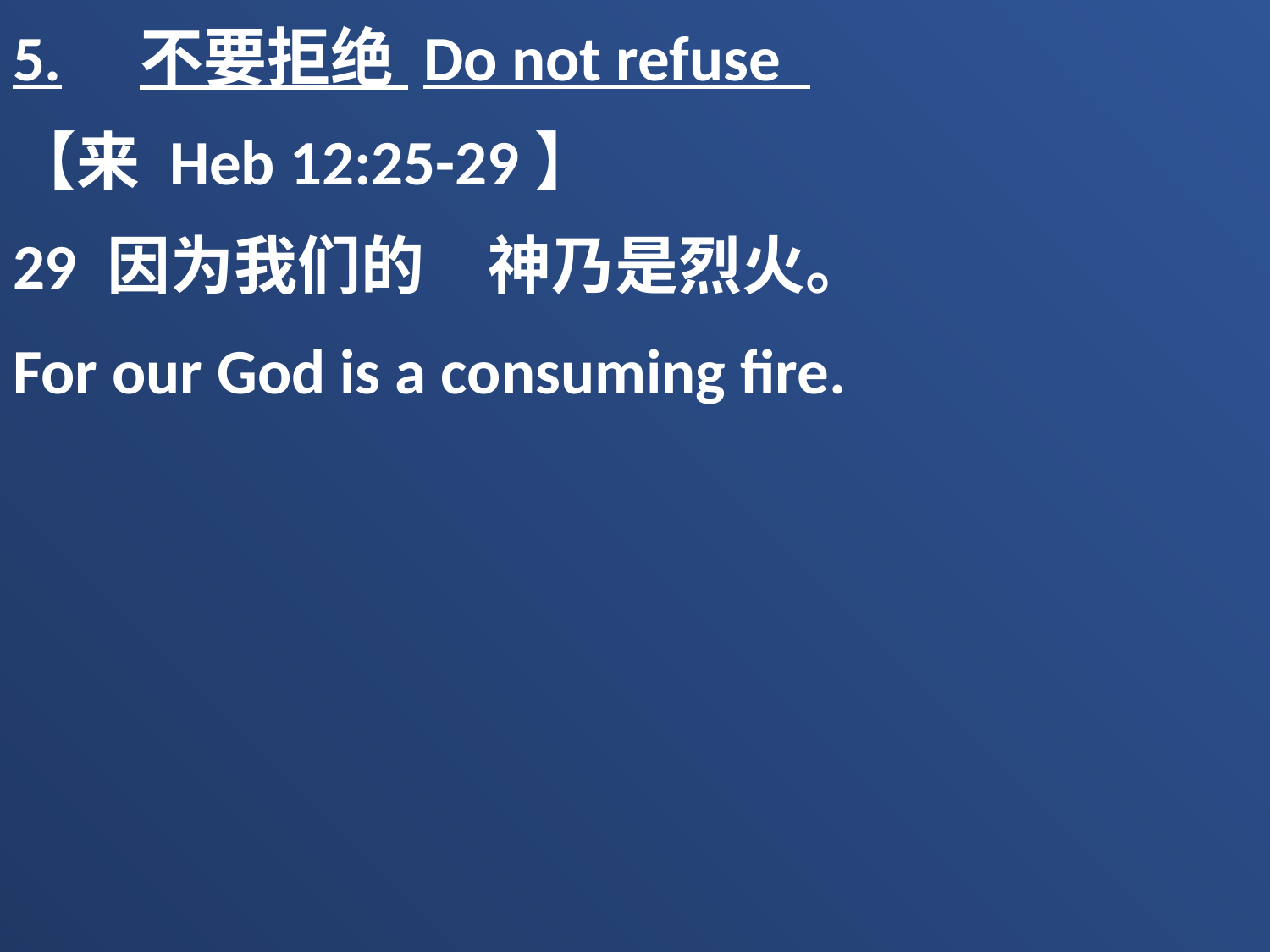

5.	不要拒绝 Do not refuse
【来 Heb 12:25-29】
29 因为我们的　神乃是烈火。
For our God is a consuming fire.